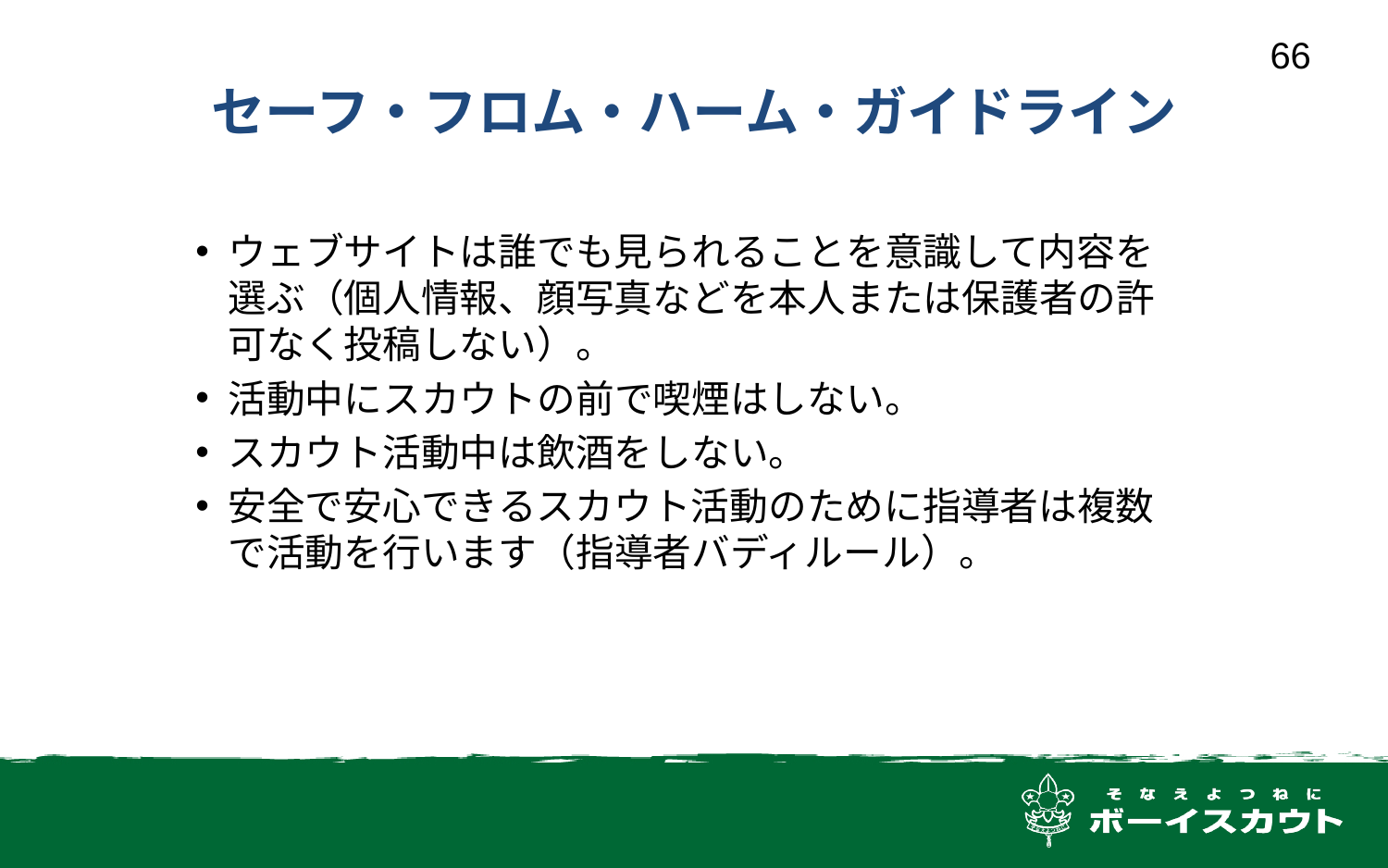

66
セーフ・フロム・ハーム・ガイドライン
ウェブサイトは誰でも見られることを意識して内容を選ぶ（個人情報、顔写真などを本人または保護者の許可なく投稿しない）。
活動中にスカウトの前で喫煙はしない。
スカウト活動中は飲酒をしない。
安全で安心できるスカウト活動のために指導者は複数で活動を行います（指導者バディルール）。